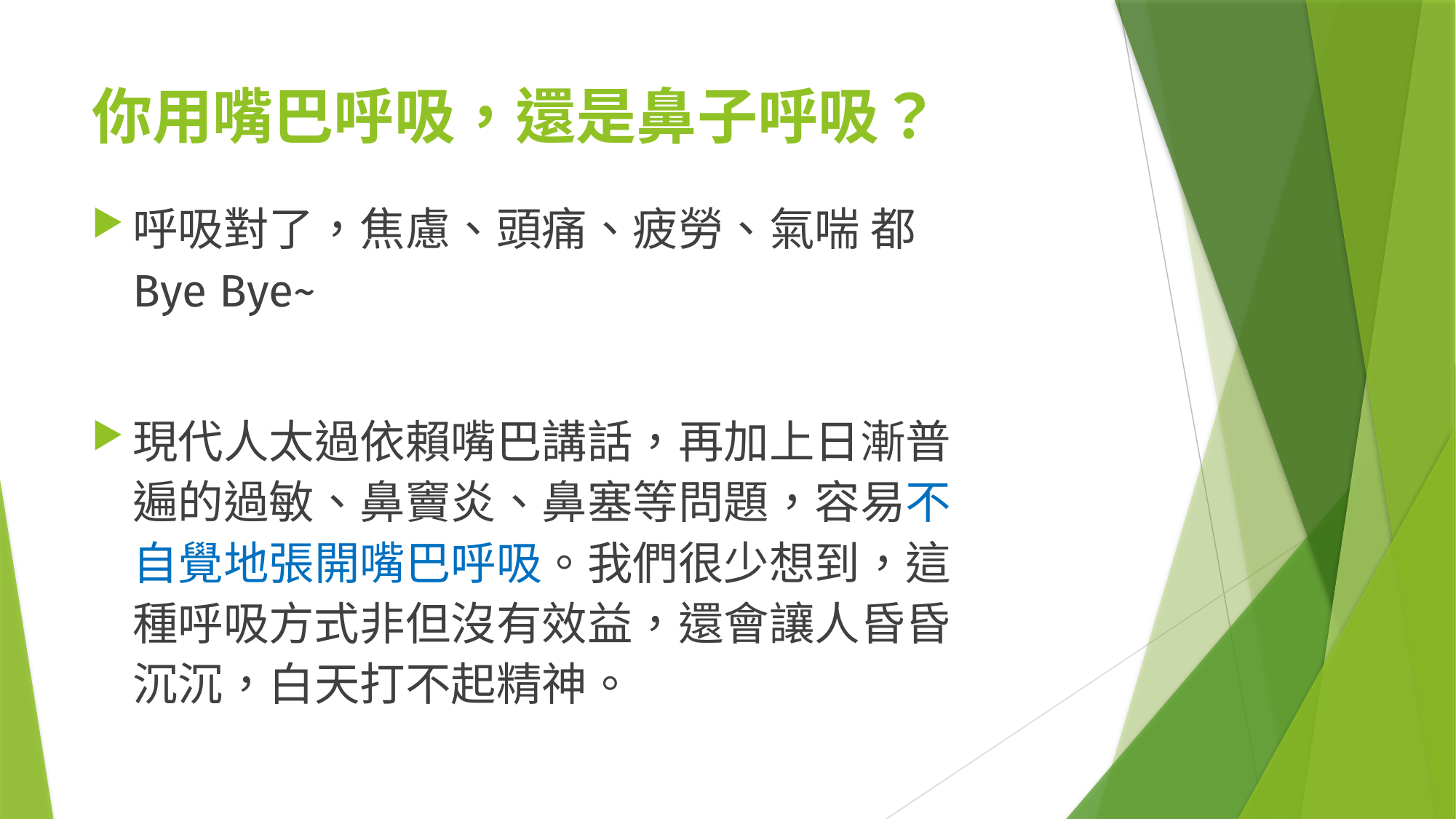

# 你用嘴巴呼吸，還是鼻子呼吸？
呼吸對了，焦慮、頭痛、疲勞、氣喘 都Bye Bye~

現代人太過依賴嘴巴講話，再加上日漸普遍的過敏、鼻竇炎、鼻塞等問題，容易不自覺地張開嘴巴呼吸。我們很少想到，這種呼吸方式非但沒有效益，還會讓人昏昏沉沉，白天打不起精神。